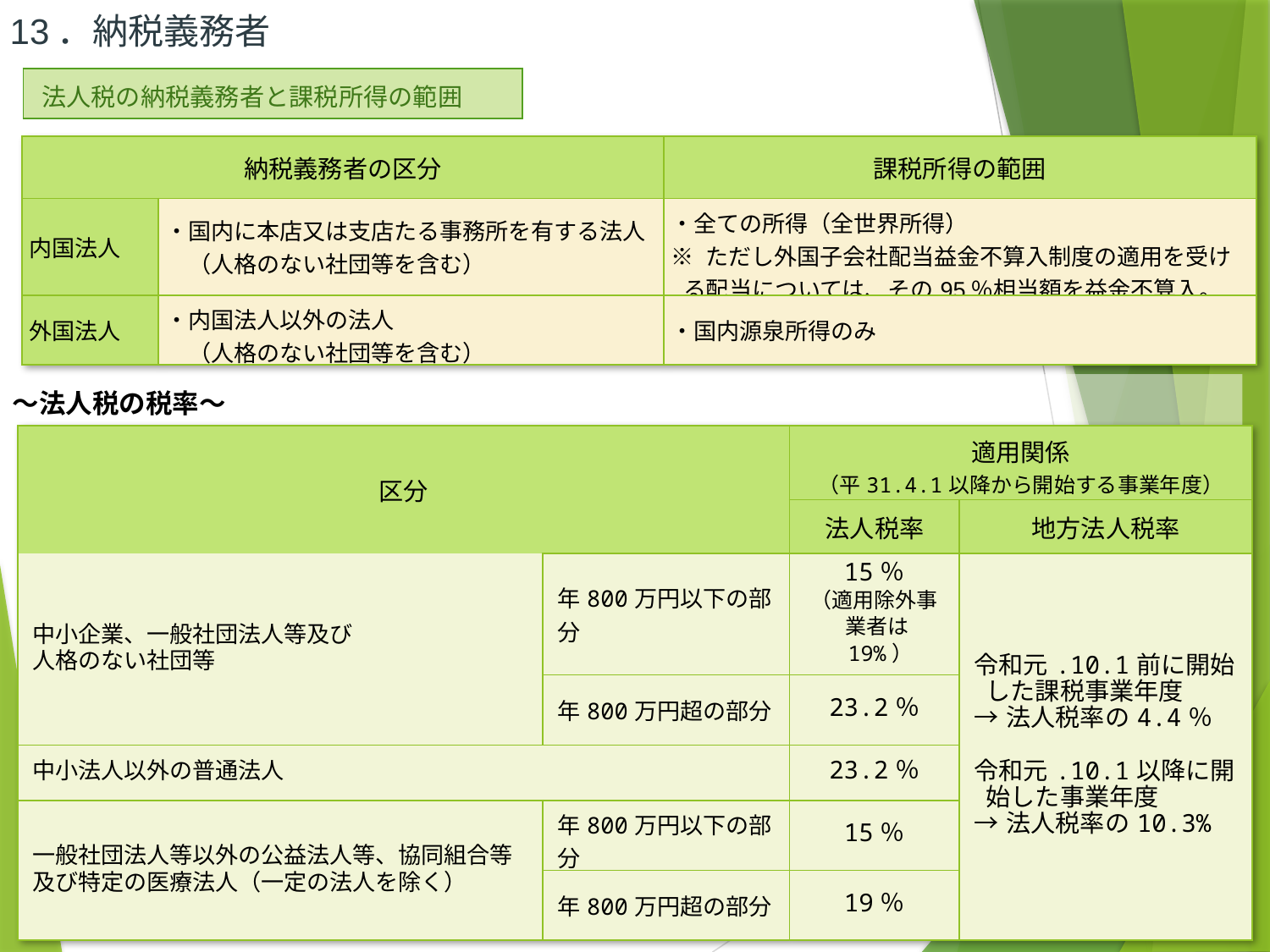

13．納税義務者
| 法人税の納税義務者と課税所得の範囲 |
| --- |
| 納税義務者の区分 |  | 課税所得の範囲 |
| --- | --- | --- |
| 内国法人 | ・国内に本店又は支店たる事務所を有する法人 　（人格のない社団等を含む） | ・全ての所得（全世界所得） ※ ただし外国子会社配当益金不算入制度の適用を受ける配当については、その95％相当額を益金不算入。 |
| 外国法人 | ・内国法人以外の法人 　（人格のない社団等を含む） | ・国内源泉所得のみ |
～法人税の税率～
| 区分 |  | 適用関係 （平31.4.1以降から開始する事業年度） |  |
| --- | --- | --- | --- |
|  |  | 法人税率 | 地方法人税率 |
| 中小企業、一般社団法人等及び 人格のない社団等 | 年800万円以下の部分 | 15％ （適用除外事業者は19%） | 令和元.10.1前に開始した課税事業年度　 →法人税率の4.4％ 令和元.10.1以降に開始した事業年度 →法人税率の10.3% |
|  | 年800万円超の部分 | 23.2％ |  |
| 中小法人以外の普通法人 |  | 23.2％ |  |
| 一般社団法人等以外の公益法人等、協同組合等及び特定の医療法人（一定の法人を除く） | 年800万円以下の部分 | 15％ |  |
|  | 年800万円超の部分 | 19％ |  |